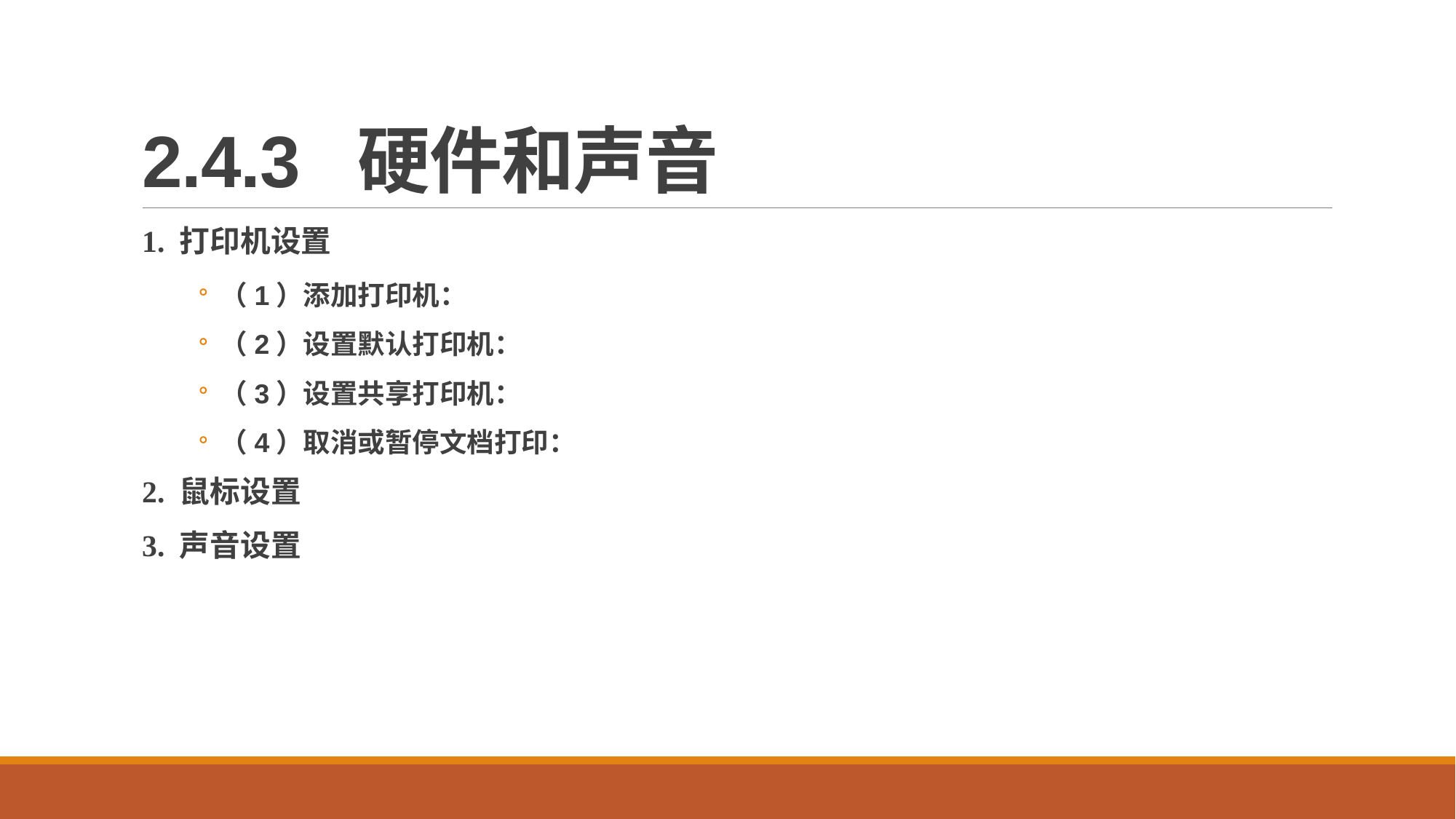

# 2.4.3  硬件和声音
1. 打印机设置
（1）添加打印机：
（2）设置默认打印机：
（3）设置共享打印机：
（4）取消或暂停文档打印：
2. 鼠标设置
3. 声音设置